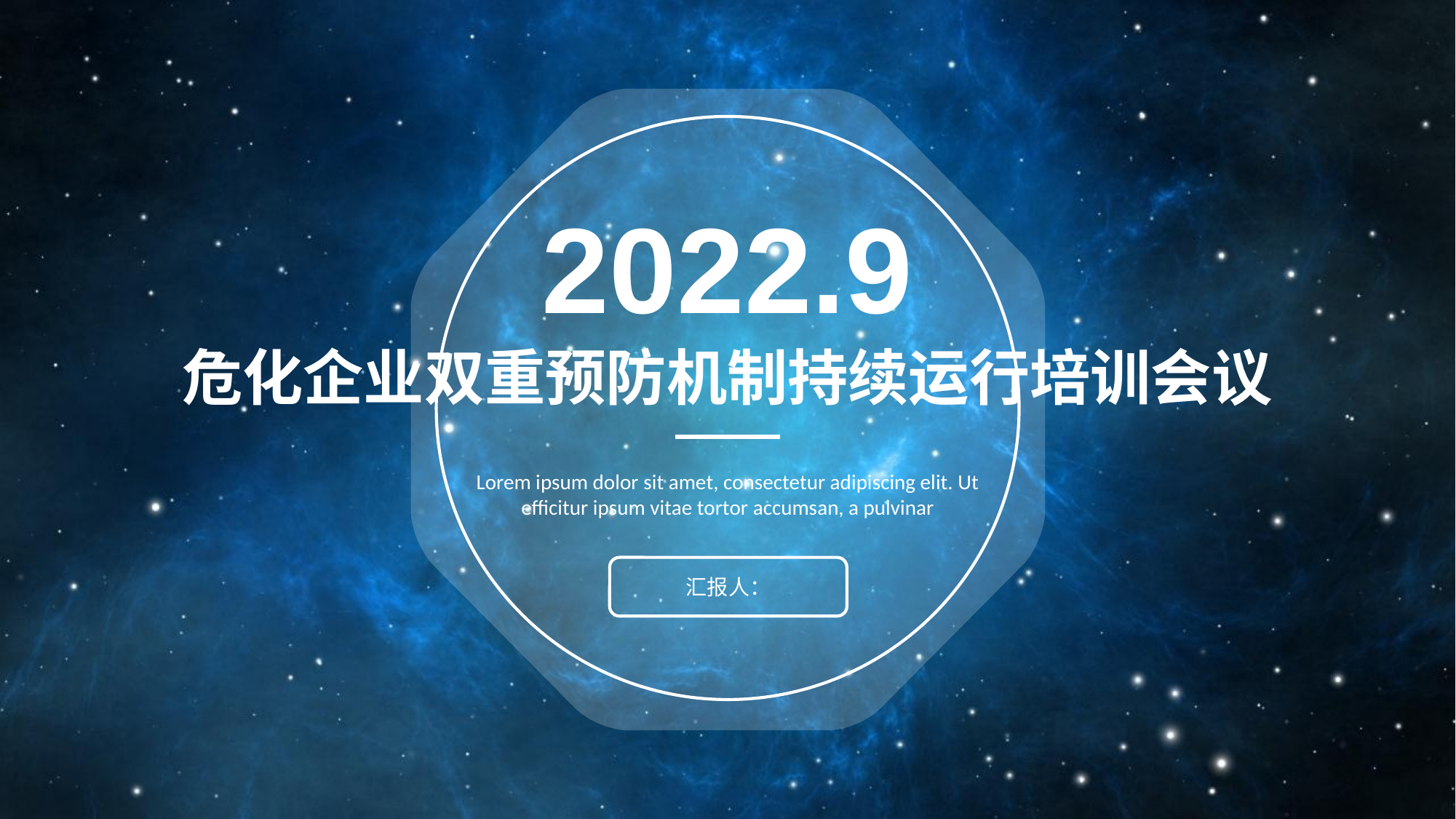

2022.9
危化企业双重预防机制持续运行培训会议

Lorem ipsum dolor sit amet, consectetur adipiscing elit. Ut efficitur ipsum vitae tortor accumsan, a pulvinar
汇报人：